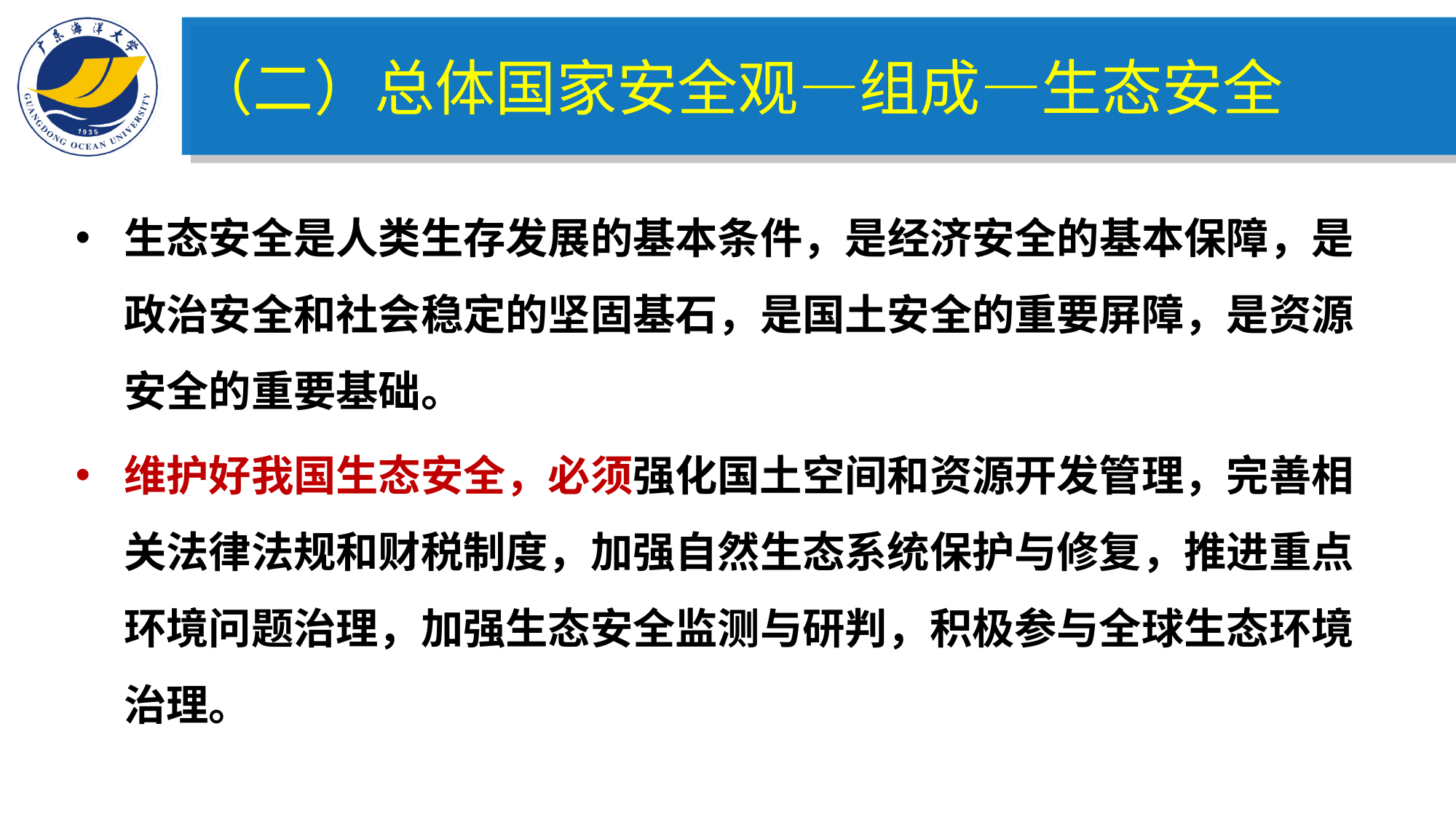

（二）总体国家安全观—组成—生态安全
生态安全是人类生存发展的基本条件，是经济安全的基本保障，是政治安全和社会稳定的坚固基石，是国土安全的重要屏障，是资源安全的重要基础。
维护好我国生态安全，必须强化国土空间和资源开发管理，完善相关法律法规和财税制度，加强自然生态系统保护与修复，推进重点环境问题治理，加强生态安全监测与研判，积极参与全球生态环境治理。